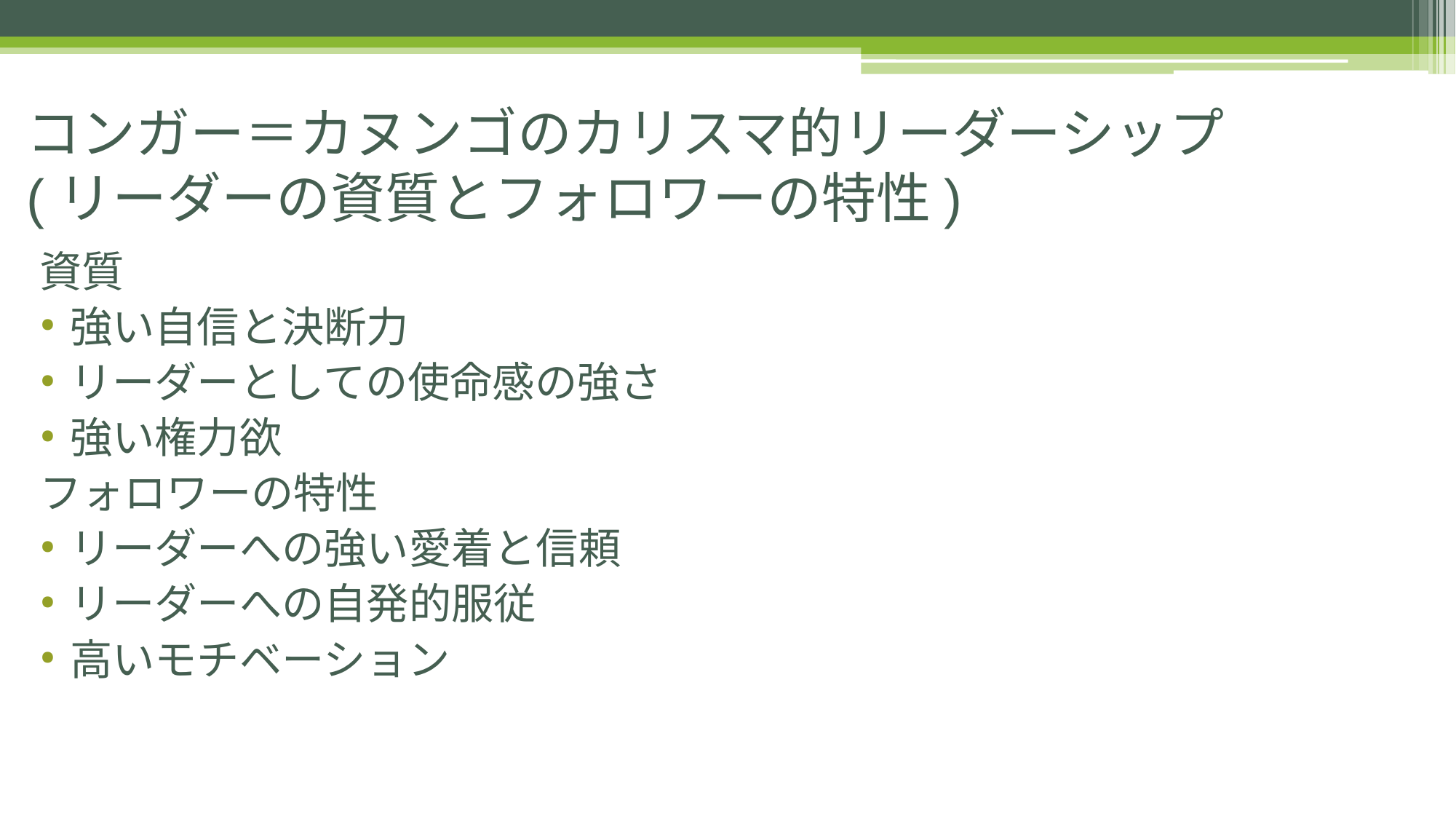

# コンガー＝カヌンゴのカリスマ的リーダーシップ (リーダーの資質とフォロワーの特性)
資質
強い自信と決断力
リーダーとしての使命感の強さ
強い権力欲
フォロワーの特性
リーダーへの強い愛着と信頼
リーダーへの自発的服従
高いモチベーション